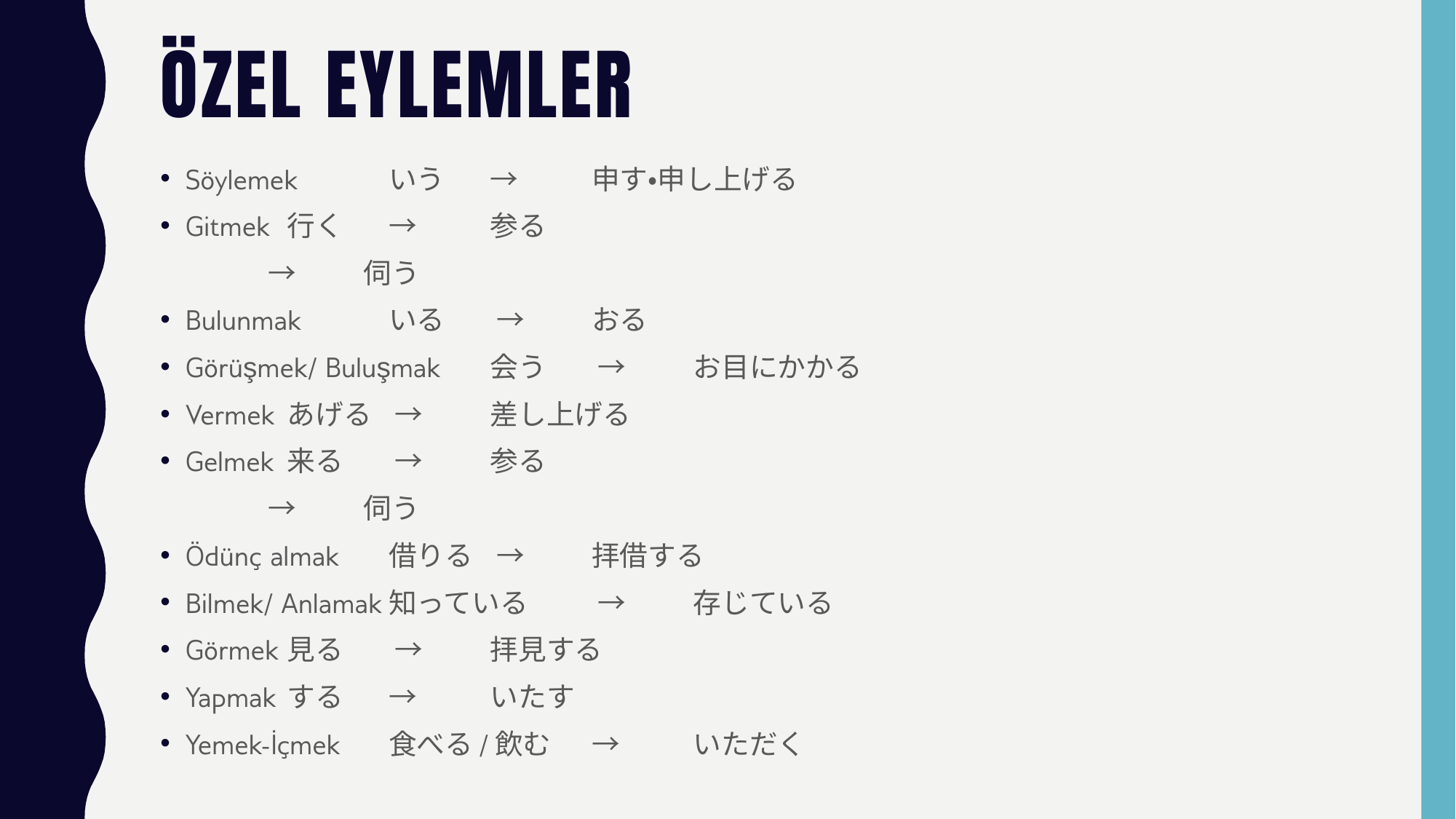

# Özel eylemler
Söylemek 		いう	→	申す・申し上げる
Gitmek		行く	→　	参る
				 →	伺う
Bulunmak		いる	 →	おる
Görüşmek/ Buluşmak	会う	 →	お目にかかる
Vermek		あげる	 →	差し上げる
Gelmek		来る	 →	参る
				 →	伺う
Ödünç almak		借りる	 →	拝借する
Bilmek/ Anlamak	知っている	 →	存じている
Görmek		見る		 →	拝見する
Yapmak		する		→	いたす
Yemek-İçmek		食べる/飲む	→	いただく